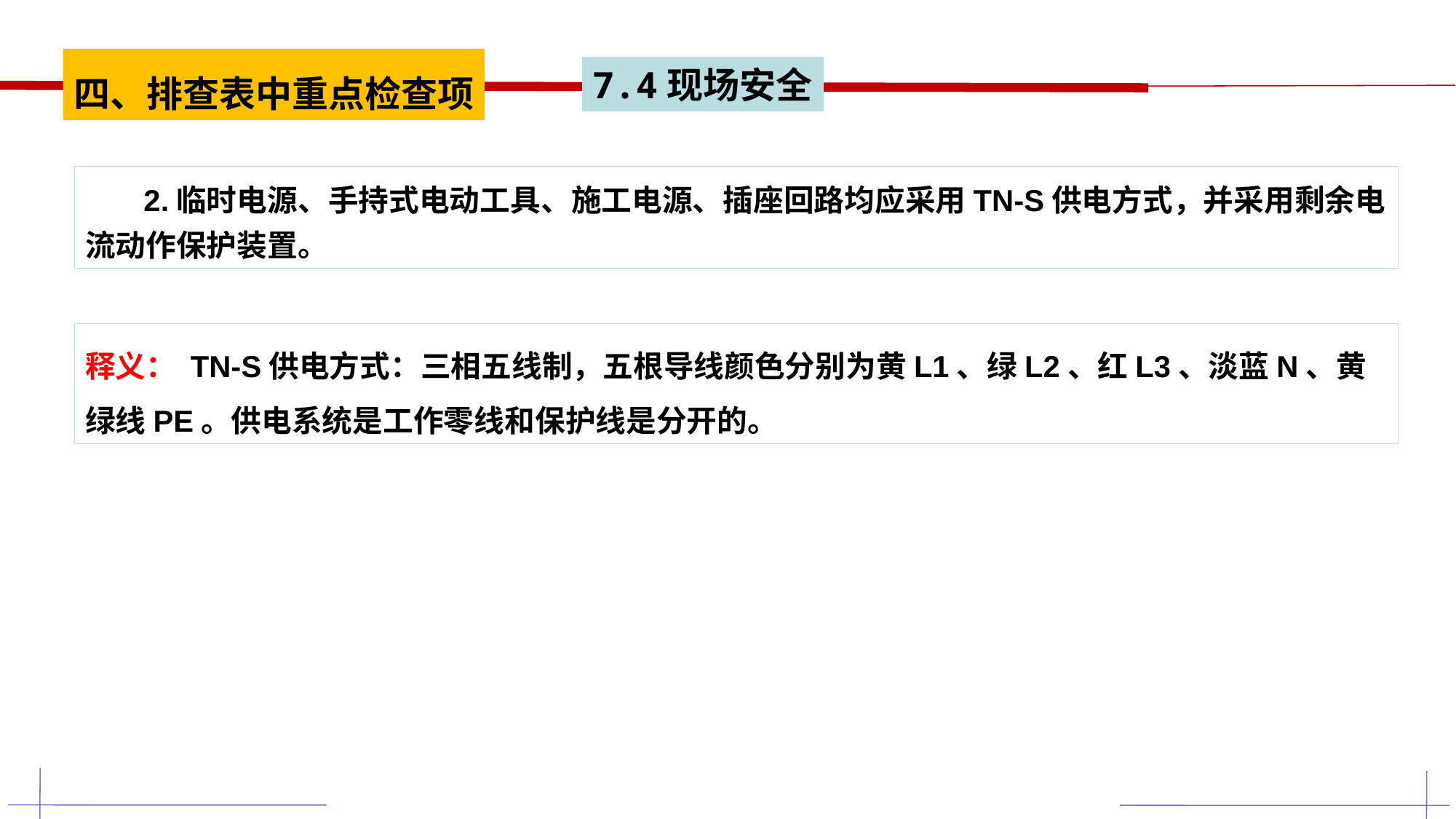

四、排查表中重点检查项
7.4现场安全
       2.临时电源、手持式电动工具、施工电源、插座回路均应采用TN-S供电方式，并采用剩余电流动作保护装置。
释义： TN-S供电方式：三相五线制，五根导线颜色分别为黄L1、绿L2、红L3、淡蓝N、黄绿线PE。供电系统是工作零线和保护线是分开的。
110